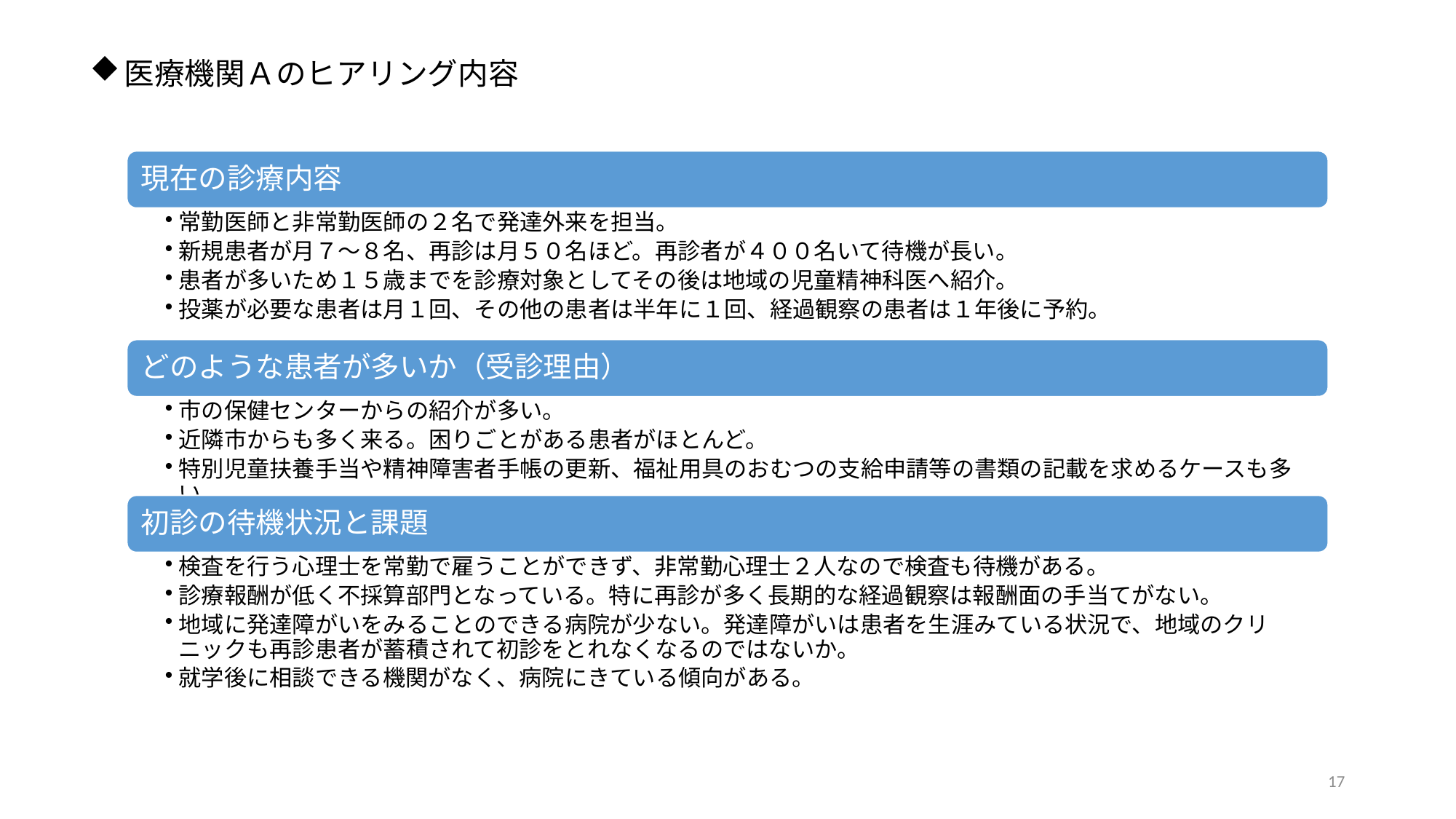

医療機関Ａのヒアリング内容
現在の診療内容
常勤医師と非常勤医師の２名で発達外来を担当。
新規患者が月７～８名、再診は月５０名ほど。再診者が４００名いて待機が長い。
患者が多いため１５歳までを診療対象としてその後は地域の児童精神科医へ紹介。
投薬が必要な患者は月１回、その他の患者は半年に１回、経過観察の患者は１年後に予約。
どのような患者が多いか（受診理由）
市の保健センターからの紹介が多い。
近隣市からも多く来る。困りごとがある患者がほとんど。
特別児童扶養手当や精神障害者手帳の更新、福祉用具のおむつの支給申請等の書類の記載を求めるケースも多い。
初診の待機状況と課題
検査を行う心理士を常勤で雇うことができず、非常勤心理士２人なので検査も待機がある。
診療報酬が低く不採算部門となっている。特に再診が多く長期的な経過観察は報酬面の手当てがない。
地域に発達障がいをみることのできる病院が少ない。発達障がいは患者を生涯みている状況で、地域のクリニックも再診患者が蓄積されて初診をとれなくなるのではないか。
就学後に相談できる機関がなく、病院にきている傾向がある。
17